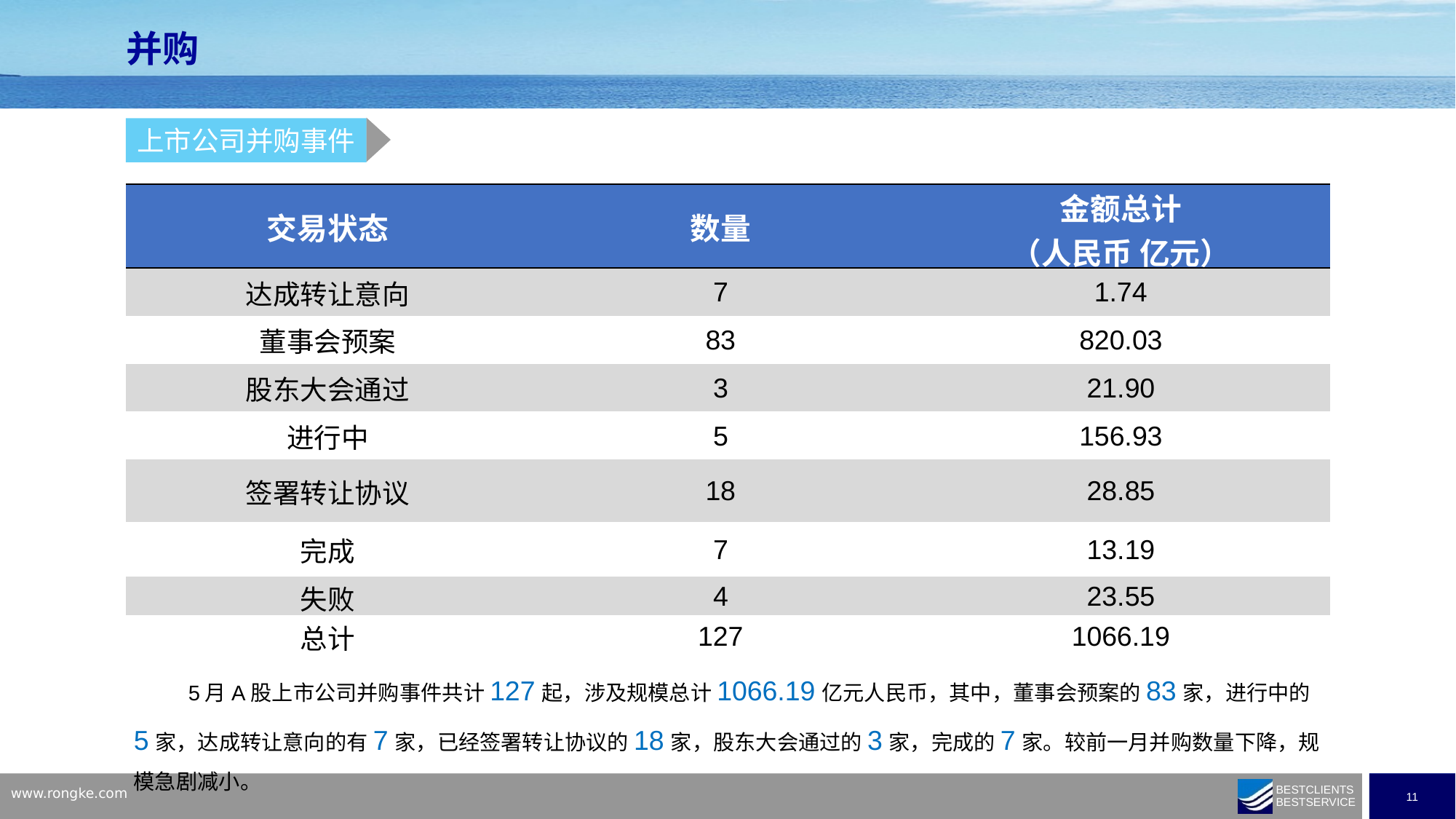

并购
上市公司并购事件

| 交易状态 | 数量 | 金额总计 （人民币 亿元） |
| --- | --- | --- |
| 达成转让意向 | 7 | 1.74 |
| 董事会预案 | 83 | 820.03 |
| 股东大会通过 | 3 | 21.90 |
| 进行中 | 5 | 156.93 |
| 签署转让协议 | 18 | 28.85 |
| 完成 | 7 | 13.19 |
| 失败 | 4 | 23.55 |
| 总计 | 127 | 1066.19 |
5月A股上市公司并购事件共计127起，涉及规模总计1066.19亿元人民币，其中，董事会预案的83家，进行中的5家，达成转让意向的有7家，已经签署转让协议的18家，股东大会通过的3家，完成的7家。较前一月并购数量下降，规模急剧减小。